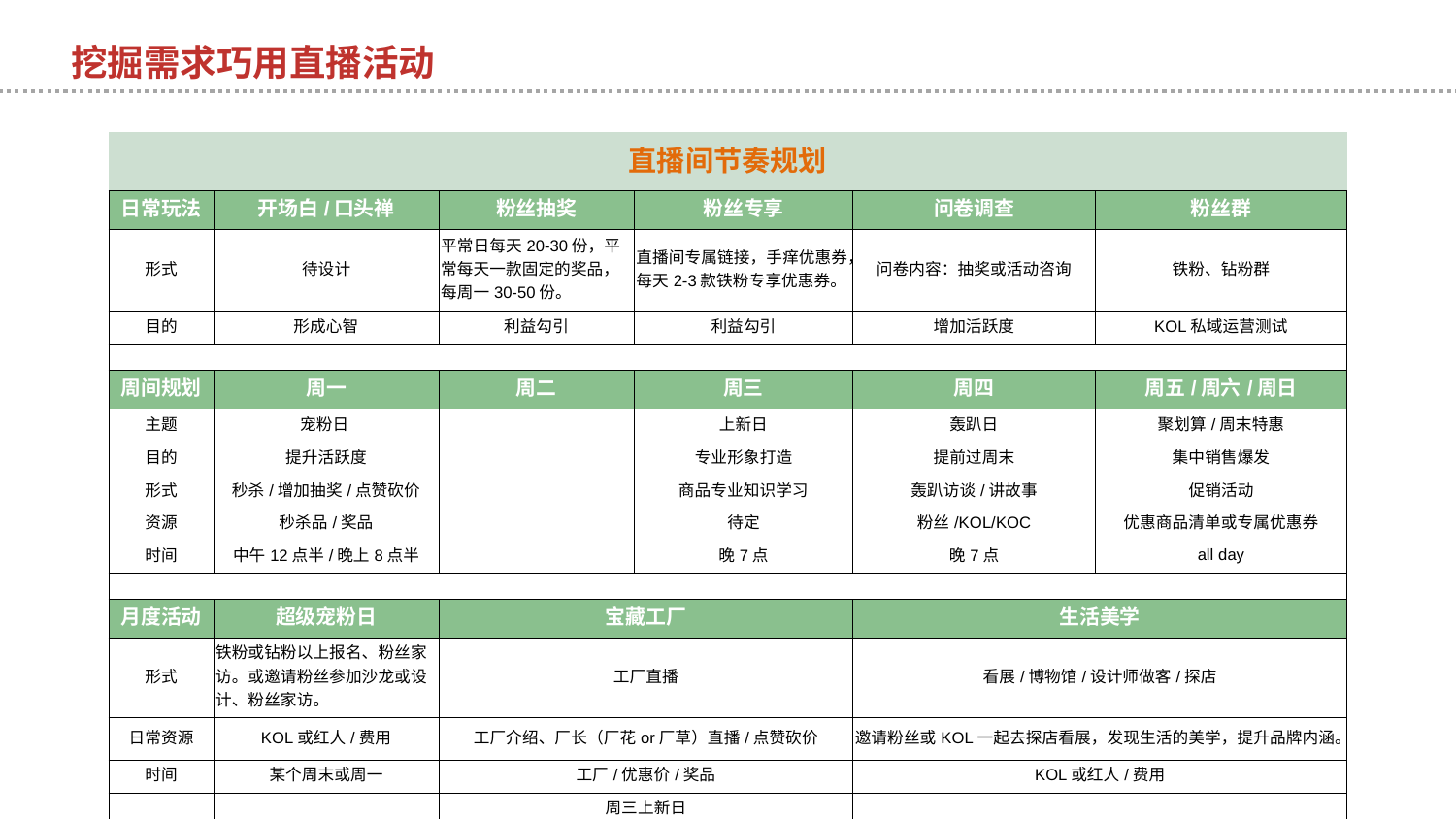

挖掘需求巧用直播活动
| 直播间节奏规划 |  |  |  |  |  |
| --- | --- | --- | --- | --- | --- |
| 日常玩法 | 开场白/口头禅 | 粉丝抽奖 | 粉丝专享 | 问卷调查 | 粉丝群 |
| 形式 | 待设计 | 平常日每天20-30份，平常每天一款固定的奖品，每周一30-50份。 | 直播间专属链接，手痒优惠券，每天2-3款铁粉专享优惠券。 | 问卷内容：抽奖或活动咨询 | 铁粉、钻粉群 |
| 目的 | 形成心智 | 利益勾引 | 利益勾引 | 增加活跃度 | KOL私域运营测试 |
|  |  |  |  |  |  |
| 周间规划 | 周一 | 周二 | 周三 | 周四 | 周五/周六/周日 |
| 主题 | 宠粉日 |  | 上新日 | 轰趴日 | 聚划算/周末特惠 |
| 目的 | 提升活跃度 |  | 专业形象打造 | 提前过周末 | 集中销售爆发 |
| 形式 | 秒杀/增加抽奖/点赞砍价 |  | 商品专业知识学习 | 轰趴访谈/讲故事 | 促销活动 |
| 资源 | 秒杀品/奖品 |  | 待定 | 粉丝/KOL/KOC | 优惠商品清单或专属优惠券 |
| 时间 | 中午12点半/晚上8点半 |  | 晚7点 | 晚7点 | all day |
|  |  |  |  |  |  |
| 月度活动 | 超级宠粉日 | 宝藏工厂 |  | 生活美学 |  |
| 形式 | 铁粉或钻粉以上报名、粉丝家访。或邀请粉丝参加沙龙或设计、粉丝家访。 | 工厂直播 |  | 看展/博物馆/设计师做客/探店 |  |
| 日常资源 | KOL或红人/费用 | 工厂介绍、厂长（厂花or厂草）直播/点赞砍价 |  | 邀请粉丝或KOL一起去探店看展，发现生活的美学，提升品牌内涵。 |  |
| 时间 | 某个周末或周一 | 工厂/优惠价/奖品 |  | KOL或红人/费用 |  |
|  |  | 周三上新日 |  |  |  |